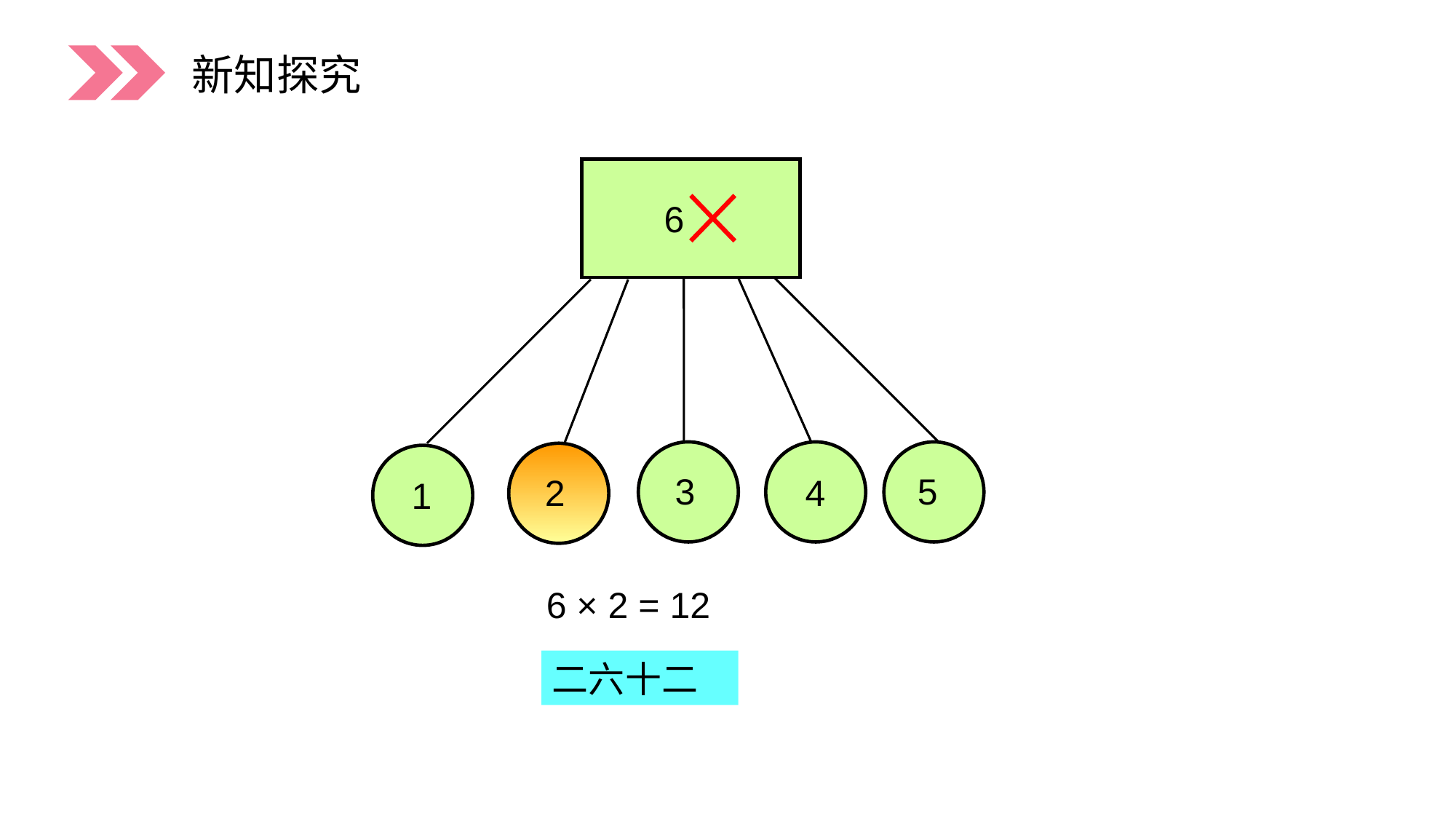

新知探究

6

3

4

5

2

1
6 × 2 = 12
二六十二